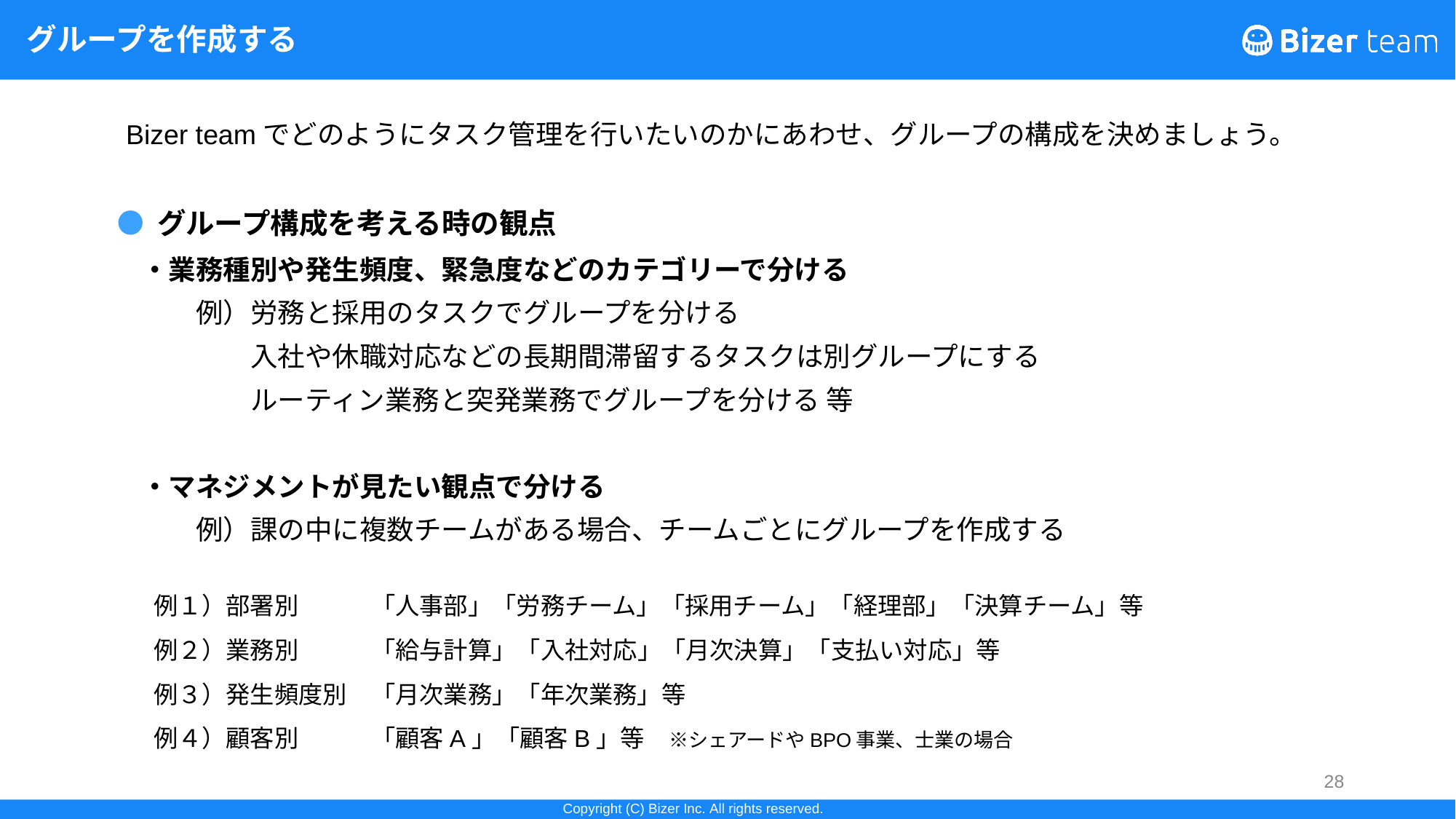

# グループを作成する
Bizer teamでどのようにタスク管理を行いたいのかにあわせ、グループの構成を決めましょう。
グループ構成を考える時の観点

・業務種別や発生頻度、緊急度などのカテゴリーで分ける
　　例）労務と採用のタスクでグループを分ける
　　　　入社や休職対応などの長期間滞留するタスクは別グループにする
　　　　ルーティン業務と突発業務でグループを分ける 等

・マネジメントが見たい観点で分ける
　　例）課の中に複数チームがある場合、チームごとにグループを作成する

例１）部署別　　　「人事部」「労務チーム」「採用チーム」「経理部」「決算チーム」等
例２）業務別　　　「給与計算」「入社対応」「月次決算」「支払い対応」等
例３）発生頻度別　「月次業務」「年次業務」等
例４）顧客別　　　「顧客A」「顧客B」等　※シェアードやBPO事業、士業の場合
28
28